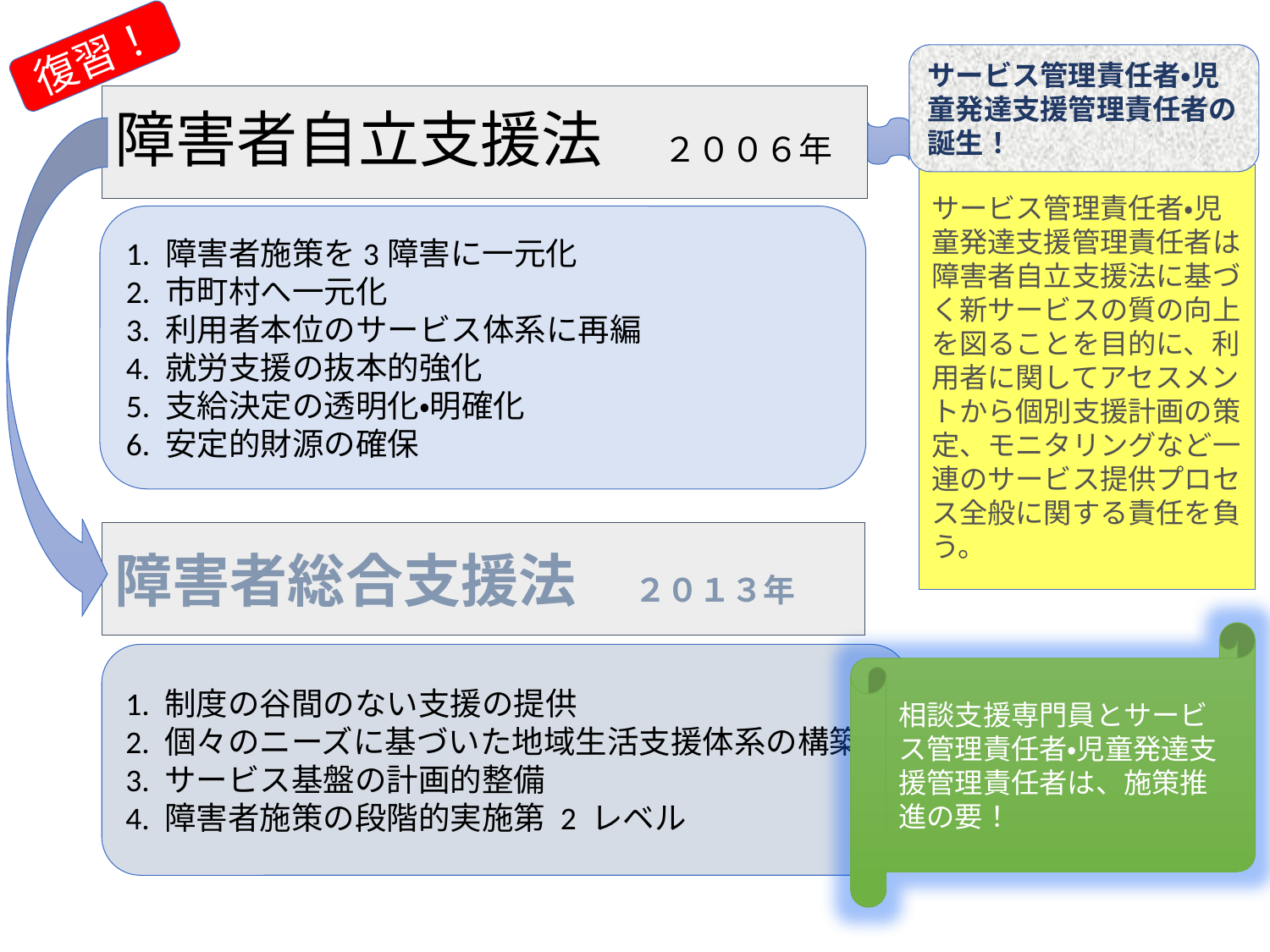

復習！
サービス管理責任者・児童発達支援管理責任者の誕生！
# 障害者自立支援法　２００６年

サービス管理責任者・児童発達支援管理責任者は障害者自立支援法に基づく新サービスの質の向上を図ることを目的に、利用者に関してアセスメントから個別支援計画の策定、モニタリングなど一連のサービス提供プロセス全般に関する責任を負う。
1. 障害者施策を3障害に一元化
2. 市町村へ一元化
3. 利用者本位のサービス体系に再編
4. 就労支援の抜本的強化
5. 支給決定の透明化・明確化
6. 安定的財源の確保
障害者総合支援法　２０１３年
相談支援専門員とサービス管理責任者・児童発達支援管理責任者は、施策推進の要！
1. 制度の谷間のない支援の提供
2. 個々のニーズに基づいた地域生活支援体系の構築
3. サービス基盤の計画的整備
4. 障害者施策の段階的実施第 2 レベル